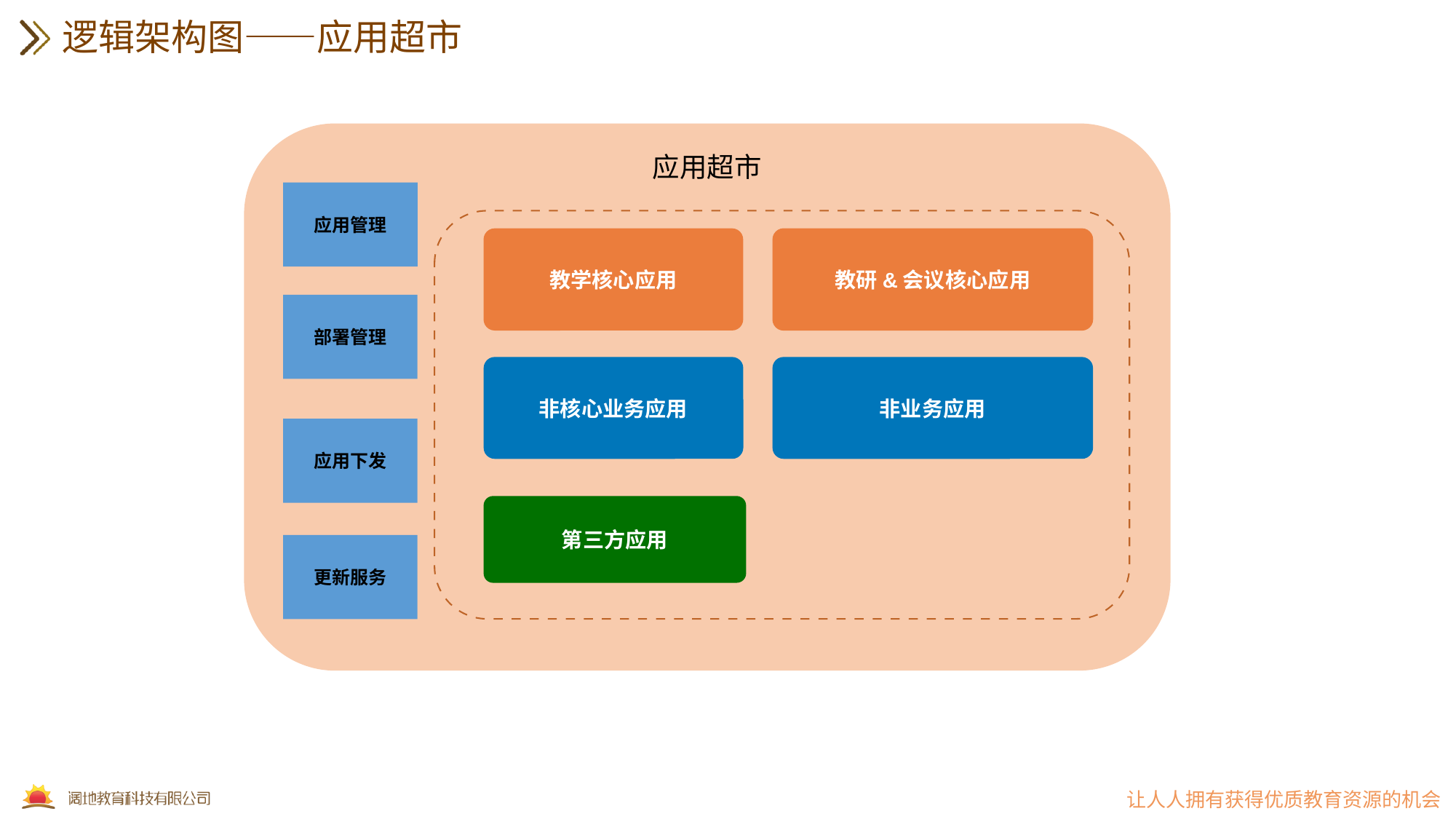

逻辑架构图——应用超市
应用超市
应用管理

教学核心应用
教研&会议核心应用
部署管理
非核心业务应用
非业务应用
应用下发
第三方应用
更新服务